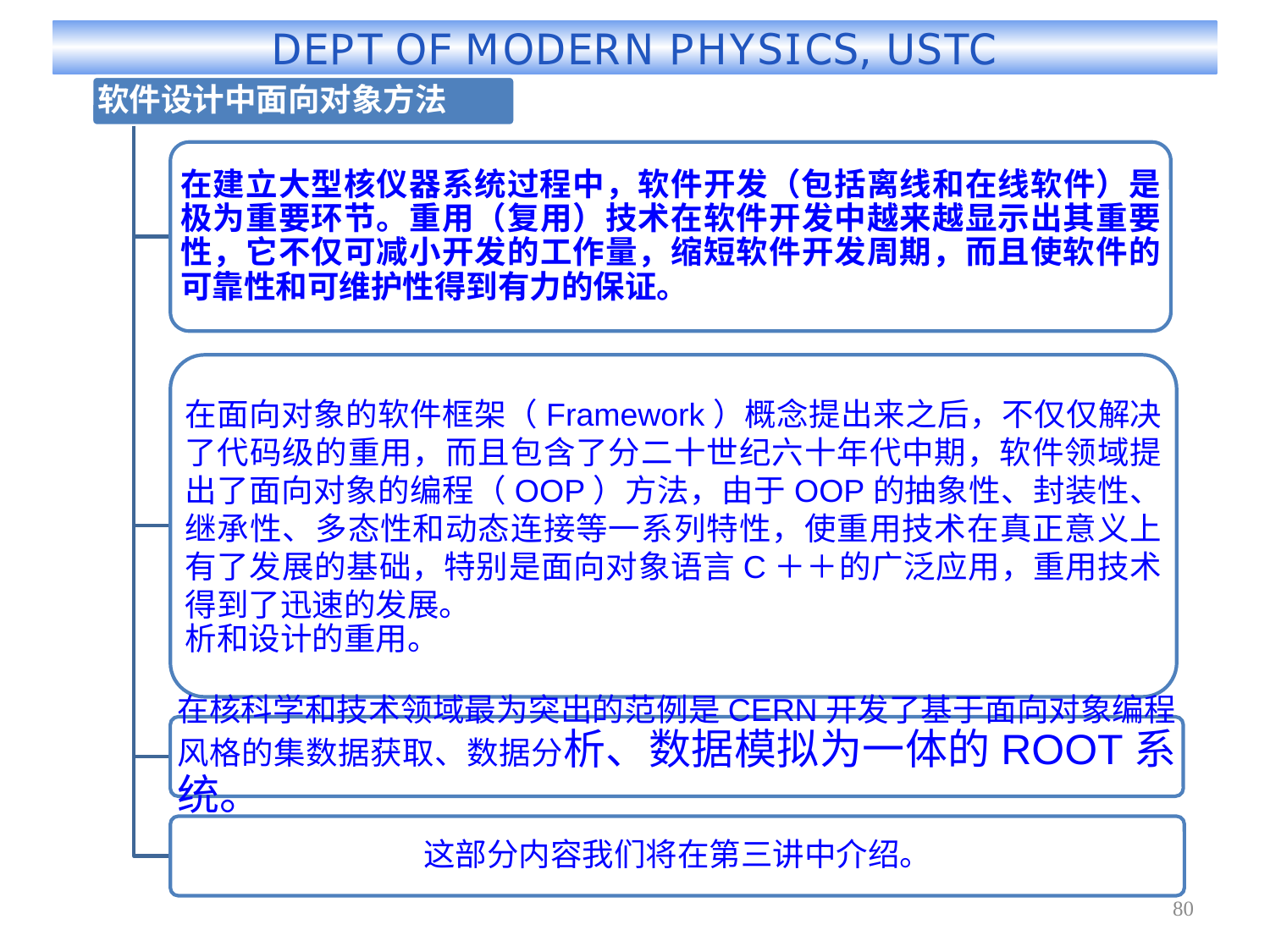

软件设计中面向对象方法
在建立大型核仪器系统过程中，软件开发（包括离线和在线软件）是极为重要环节。重用（复用）技术在软件开发中越来越显示出其重要性，它不仅可减小开发的工作量，缩短软件开发周期，而且使软件的可靠性和可维护性得到有力的保证。
在面向对象的软件框架（Framework）概念提出来之后，不仅仅解决了代码级的重用，而且包含了分二十世纪六十年代中期，软件领域提出了面向对象的编程（OOP）方法，由于OOP的抽象性、封装性、继承性、多态性和动态连接等一系列特性，使重用技术在真正意义上有了发展的基础，特别是面向对象语言C＋＋的广泛应用，重用技术得到了迅速的发展。
析和设计的重用。
在核科学和技术领域最为突出的范例是CERN开发了基于面向对象编程风格的集数据获取、数据分析、数据模拟为一体的ROOT系统。
这部分内容我们将在第三讲中介绍。
# 软件设计中面向对象方法
80